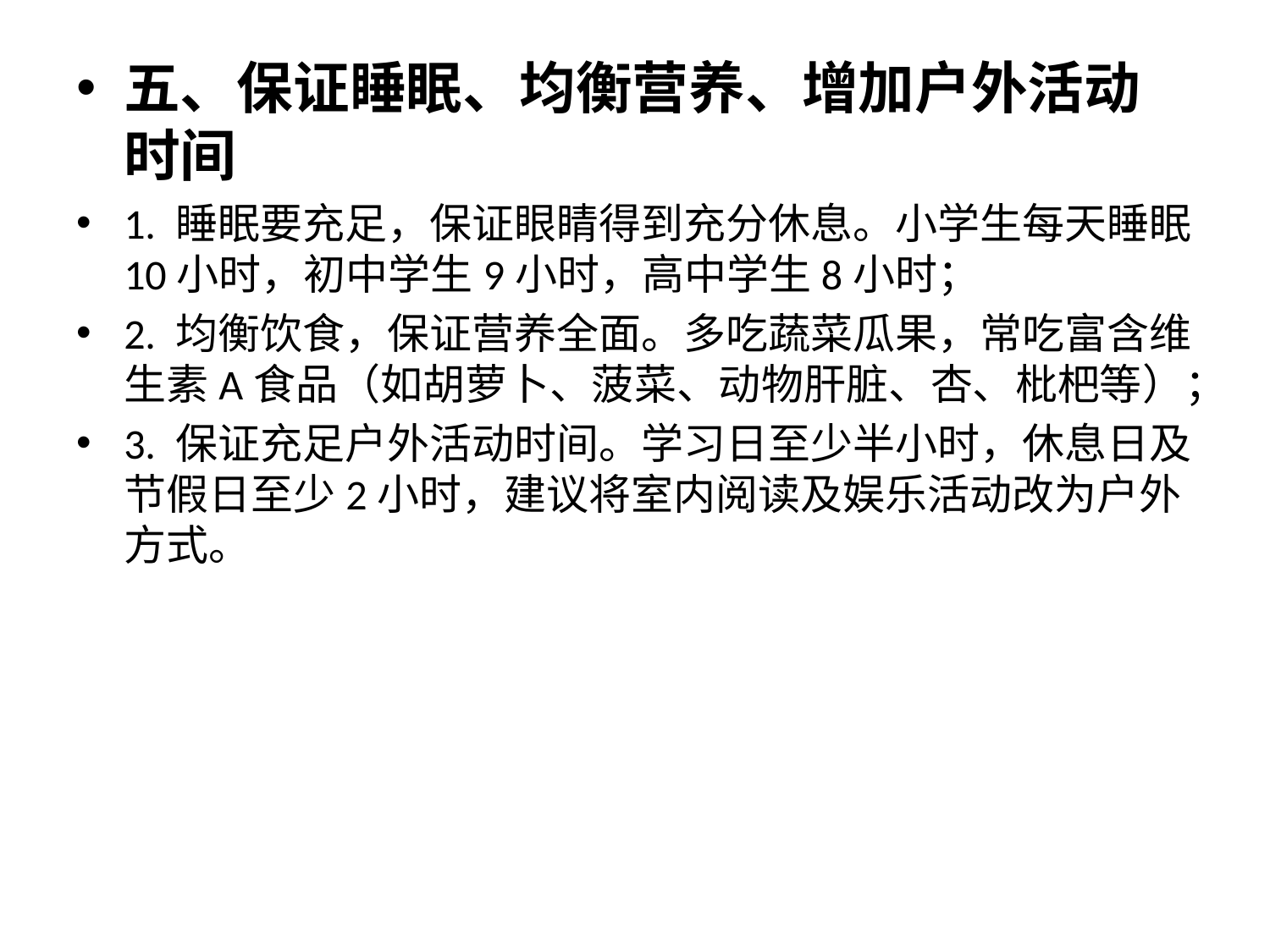

五、保证睡眠、均衡营养、增加户外活动时间
1. 睡眠要充足，保证眼睛得到充分休息。小学生每天睡眠10小时，初中学生9小时，高中学生8小时；
2. 均衡饮食，保证营养全面。多吃蔬菜瓜果，常吃富含维生素A食品（如胡萝卜、菠菜、动物肝脏、杏、枇杷等）；
3. 保证充足户外活动时间。学习日至少半小时，休息日及节假日至少2小时，建议将室内阅读及娱乐活动改为户外方式。